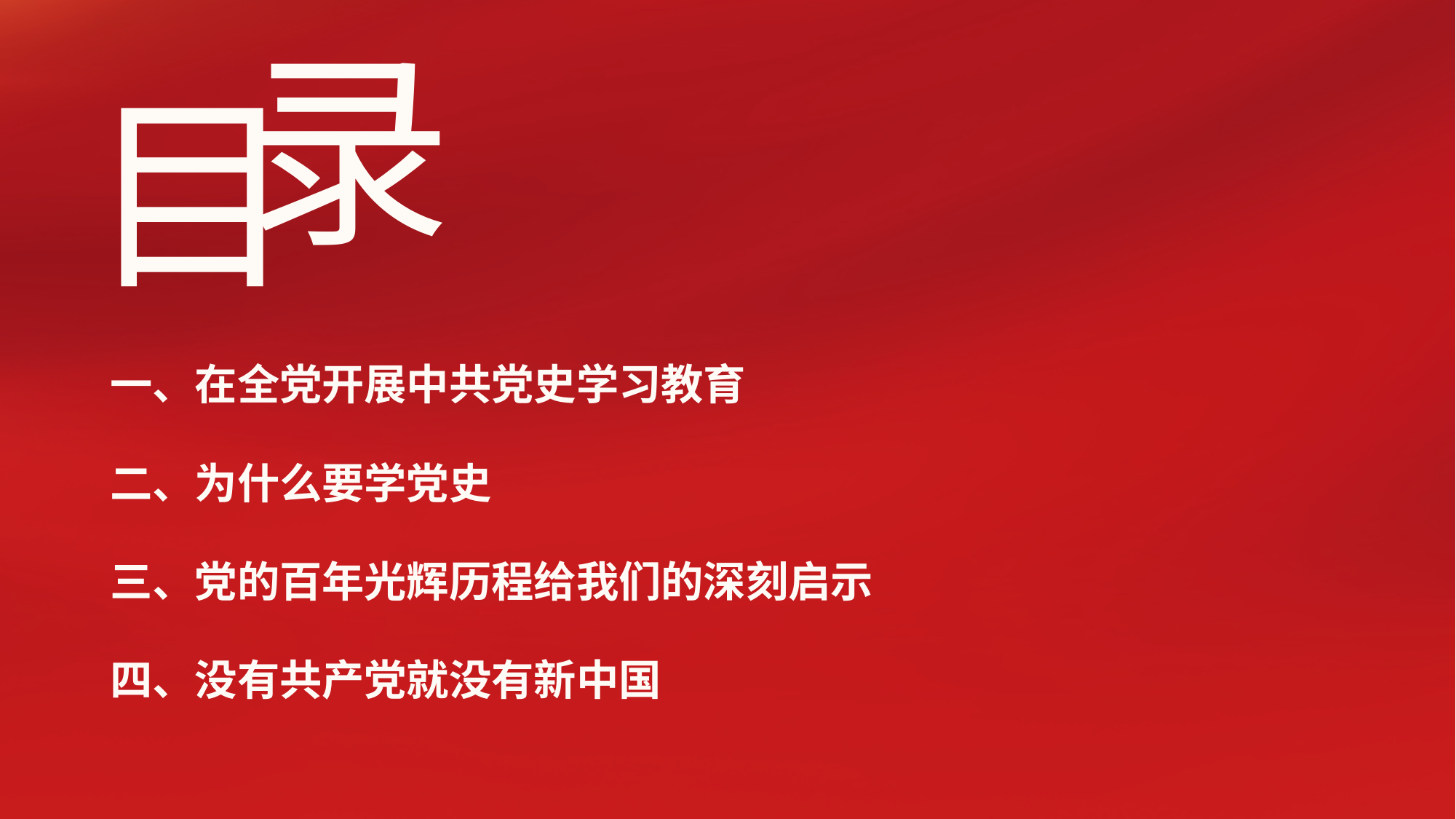

录
目
一、在全党开展中共党史学习教育
二、为什么要学党史
三、党的百年光辉历程给我们的深刻启示
四、没有共产党就没有新中国